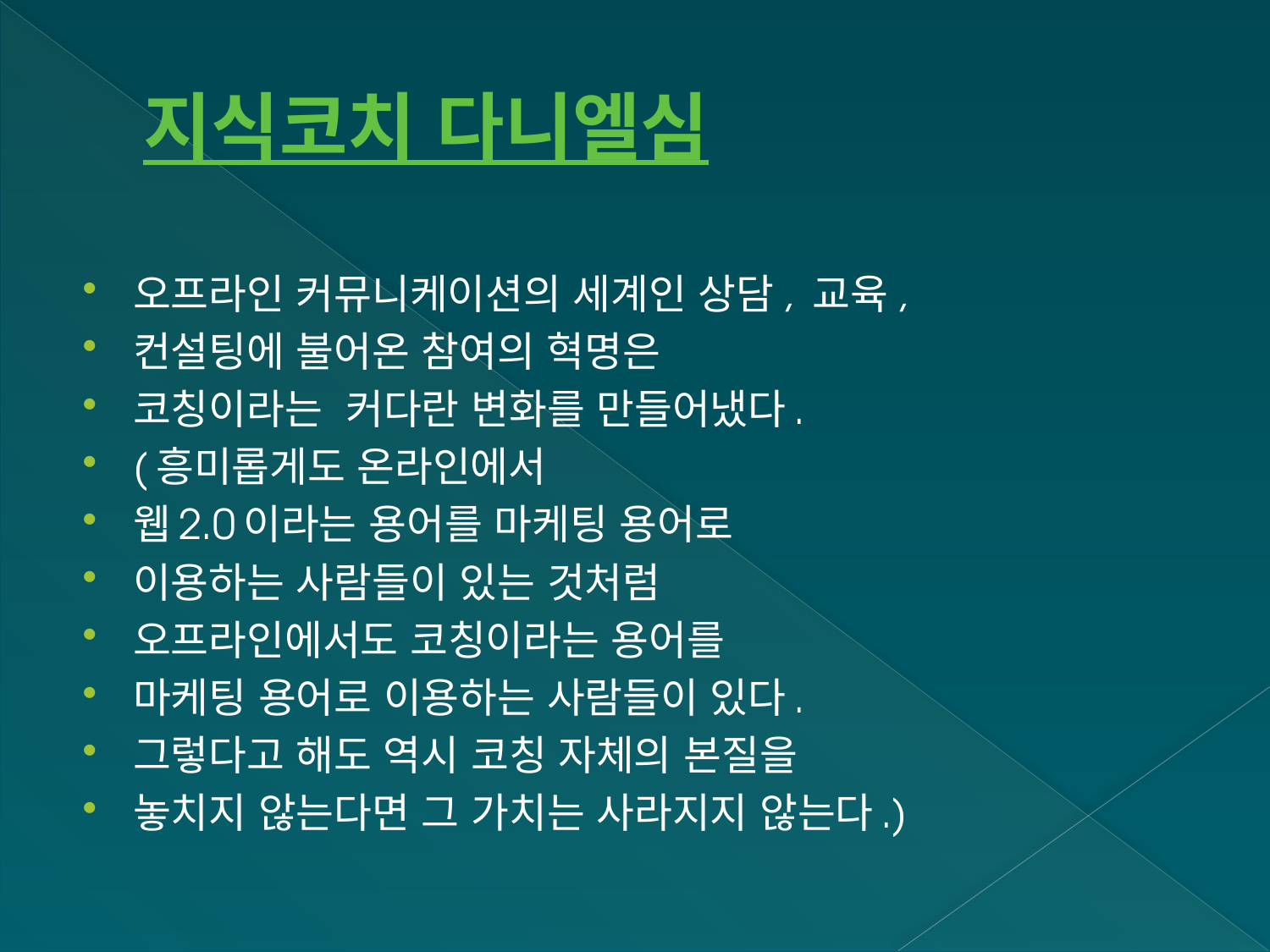

# 지식코치 다니엘심
오프라인 커뮤니케이션의 세계인 상담, 교육,
컨설팅에 불어온 참여의 혁명은
코칭이라는  커다란 변화를 만들어냈다.
(흥미롭게도 온라인에서
웹2.0이라는 용어를 마케팅 용어로
이용하는 사람들이 있는 것처럼
오프라인에서도 코칭이라는 용어를
마케팅 용어로 이용하는 사람들이 있다.
그렇다고 해도 역시 코칭 자체의 본질을
놓치지 않는다면 그 가치는 사라지지 않는다.)